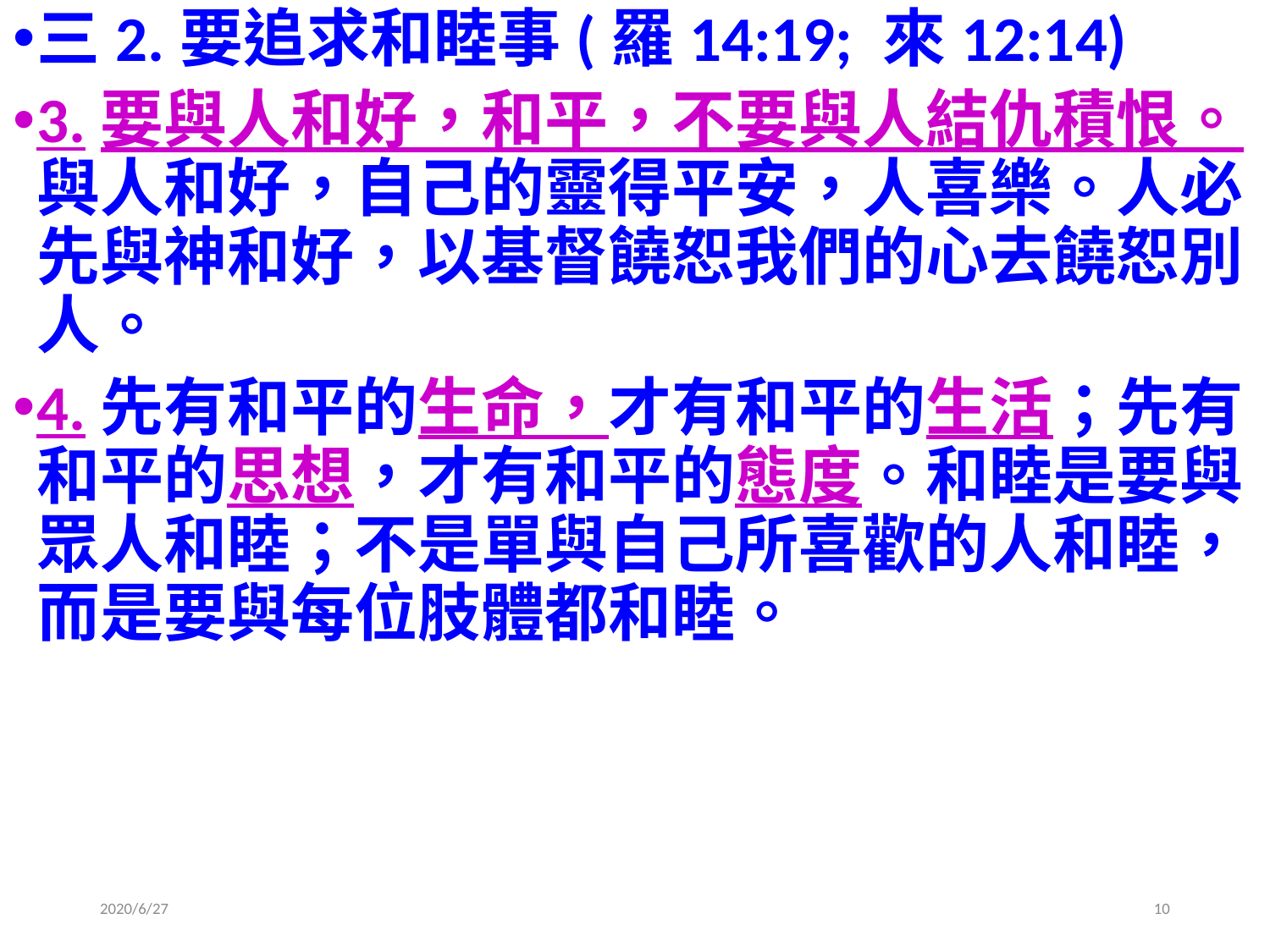

三2.要追求和睦事(羅14:19; 來12:14)
3.要與人和好，和平，不要與人結仇積恨。與人和好，自己的靈得平安，人喜樂。人必先與神和好，以基督饒恕我們的心去饒恕別人。
4.先有和平的生命，才有和平的生活；先有和平的思想，才有和平的態度。和睦是要與眾人和睦；不是單與自己所喜歡的人和睦，而是要與每位肢體都和睦。

2020/6/27
10